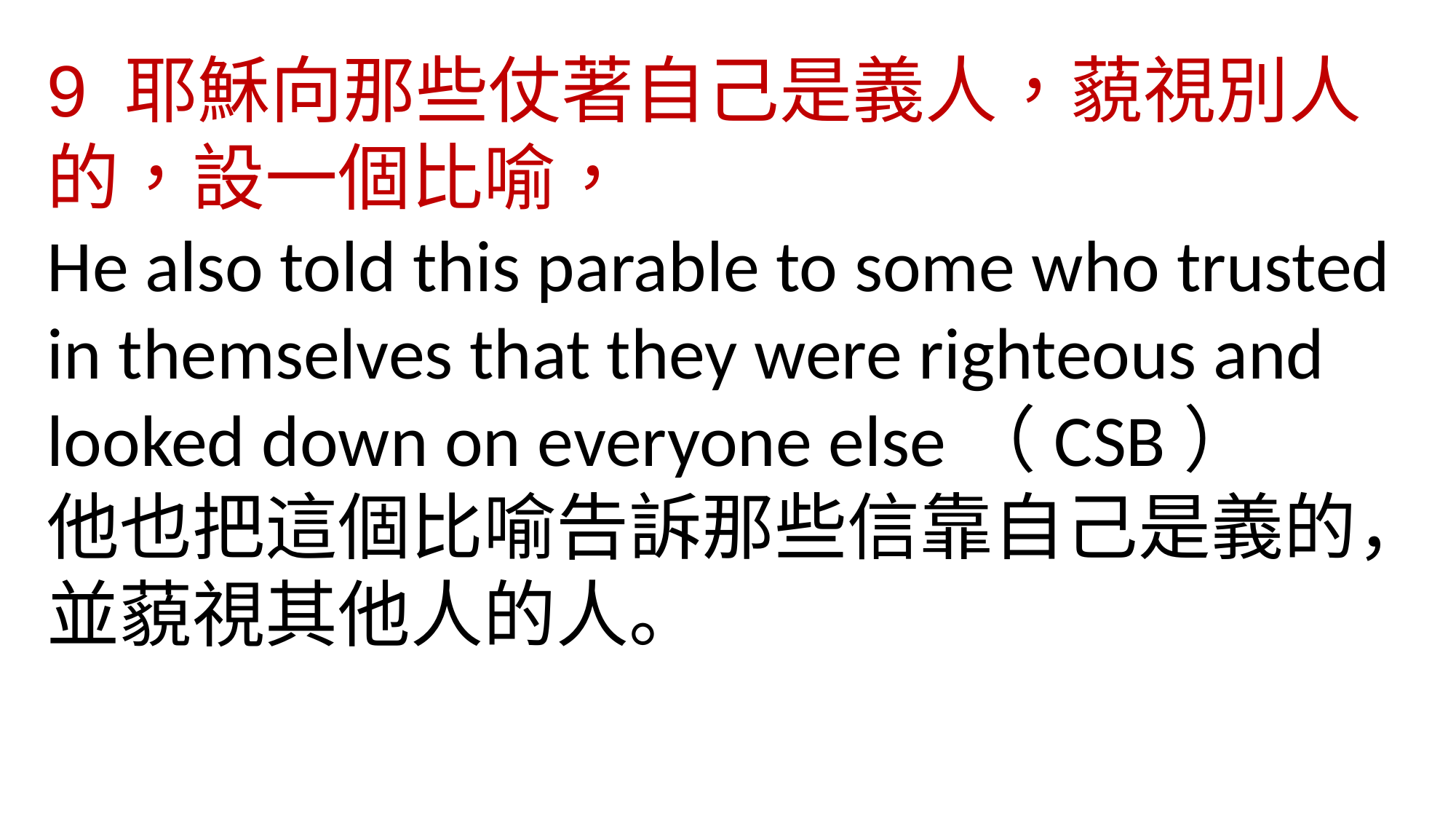

9 耶穌向那些仗著自己是義人，藐視別人的，設一個比喻，
He also told this parable to some who trusted in themselves that they were righteous and looked down on everyone else（CSB）
他也把這個比喻告訴那些信靠自己是義的，並藐視其他人的人。